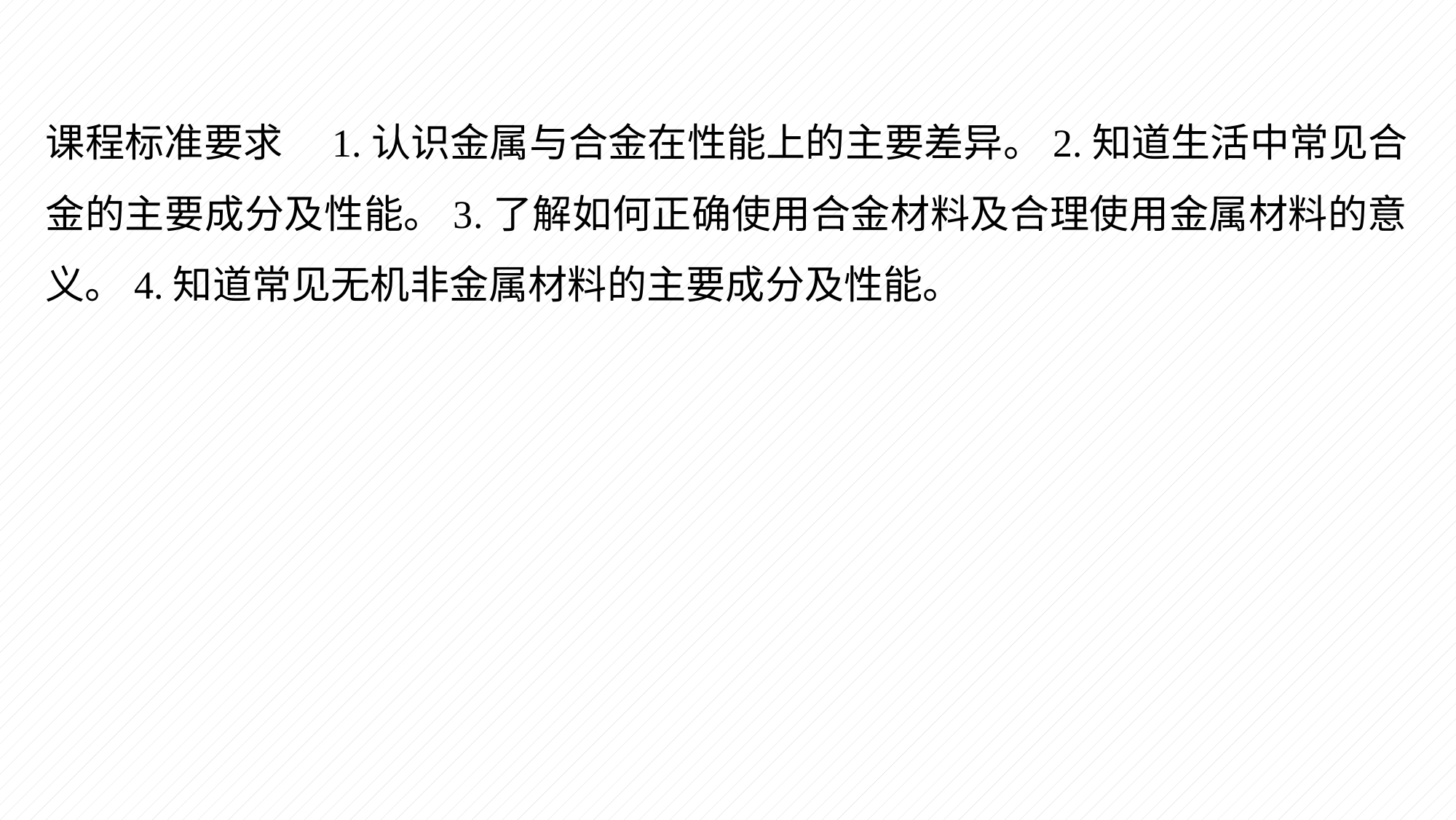

课程标准要求　1.认识金属与合金在性能上的主要差异。2.知道生活中常见合金的主要成分及性能。3.了解如何正确使用合金材料及合理使用金属材料的意义。4.知道常见无机非金属材料的主要成分及性能。